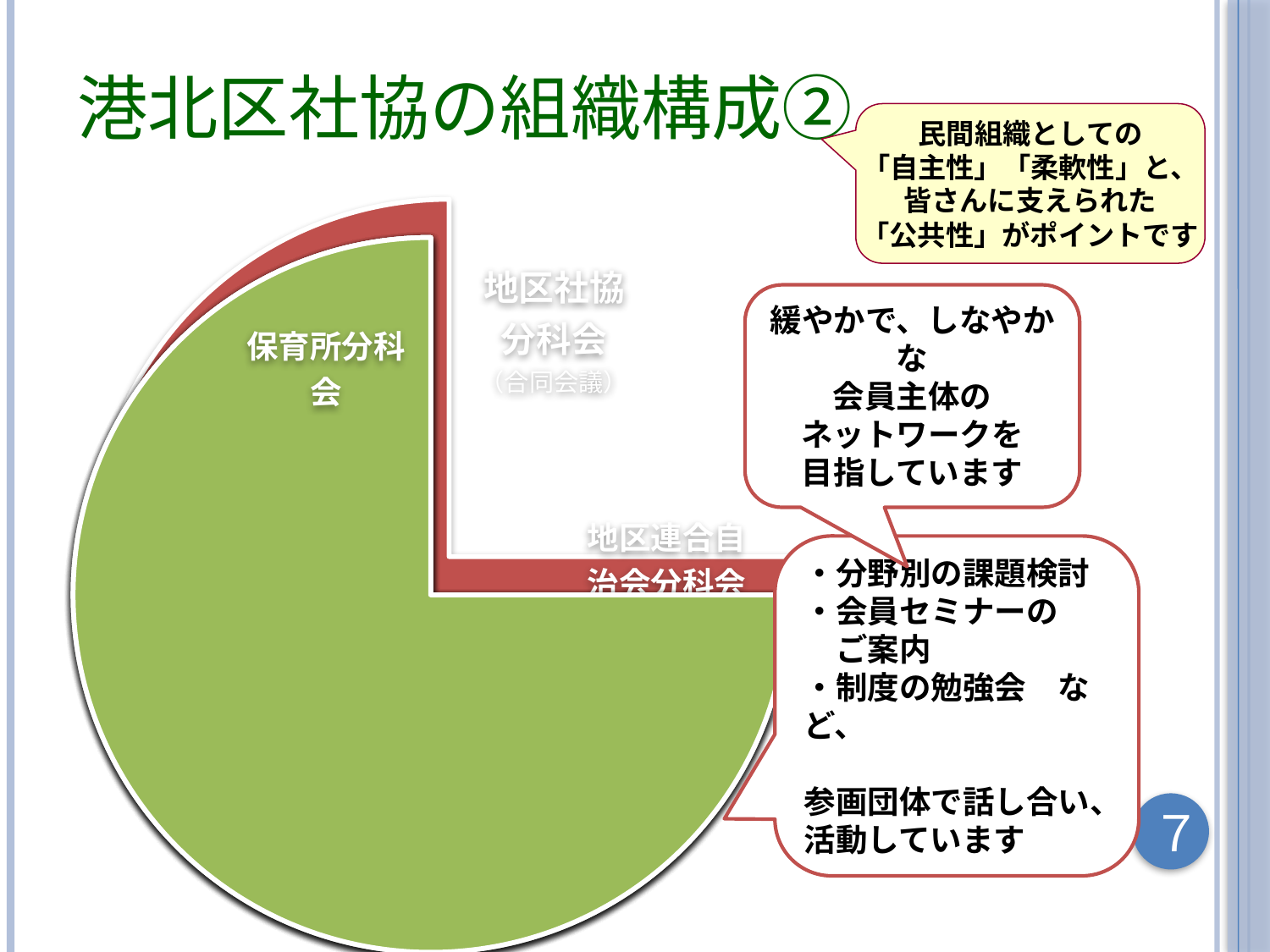

港北区社協の組織構成②
民間組織としての
「自主性」「柔軟性」と、
皆さんに支えられた
「公共性」がポイントです
地区連合自治会分科会
地区社協分科会
（合同会議）
民生委員児童委員分科会
障がい者セーフティネット分科会
在宅福祉分科会
ボランティア・市民活動分科会
保育所分科会
緩やかで、しなやかな
会員主体の
ネットワークを
目指しています
・分野別の課題検討
・会員セミナーの
　ご案内
・制度の勉強会　など、

参画団体で話し合い、活動しています
７